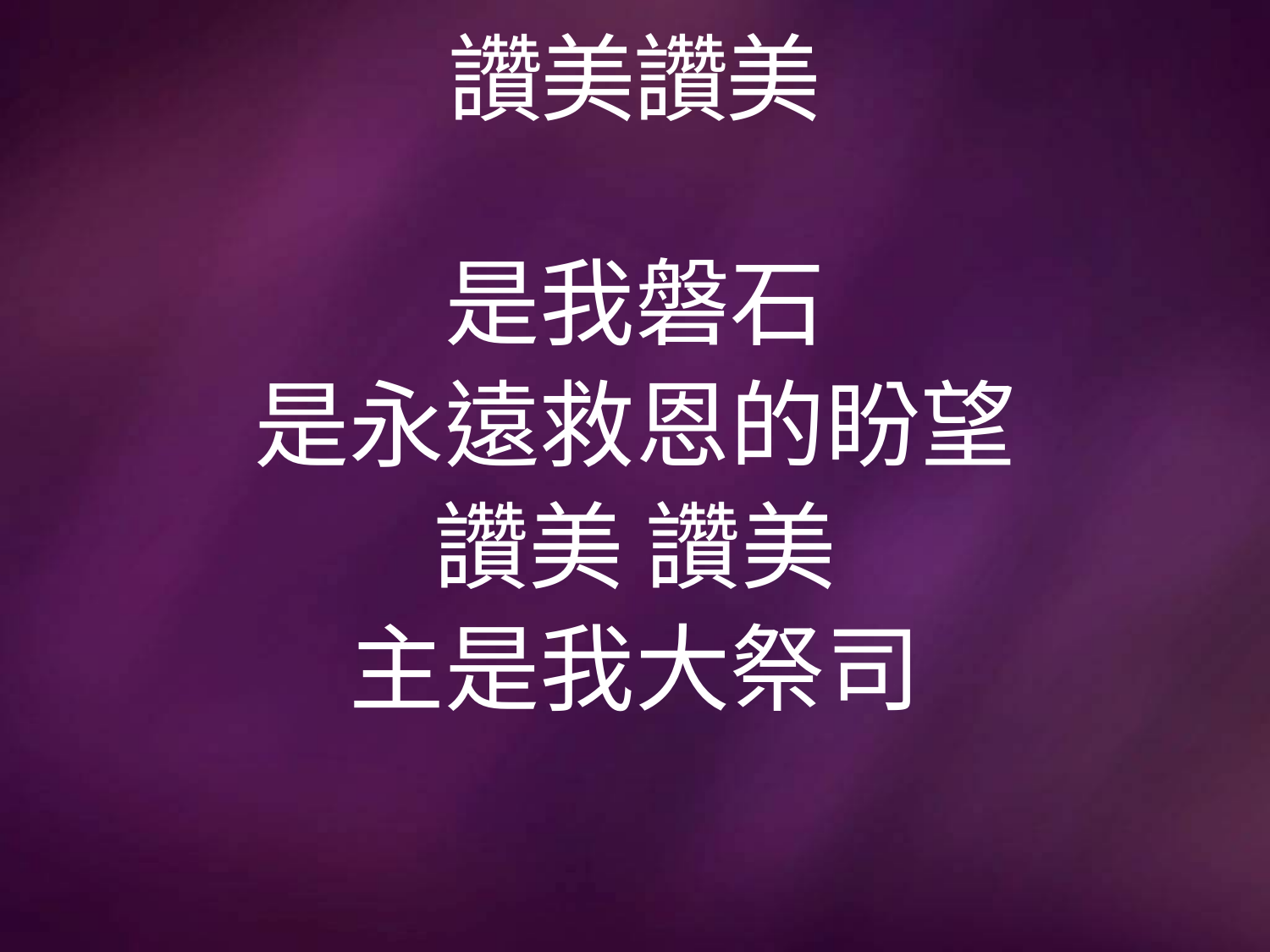

# 讚美讚美
是我磐石
是永遠救恩的盼望
讚美 讚美
主是我大祭司